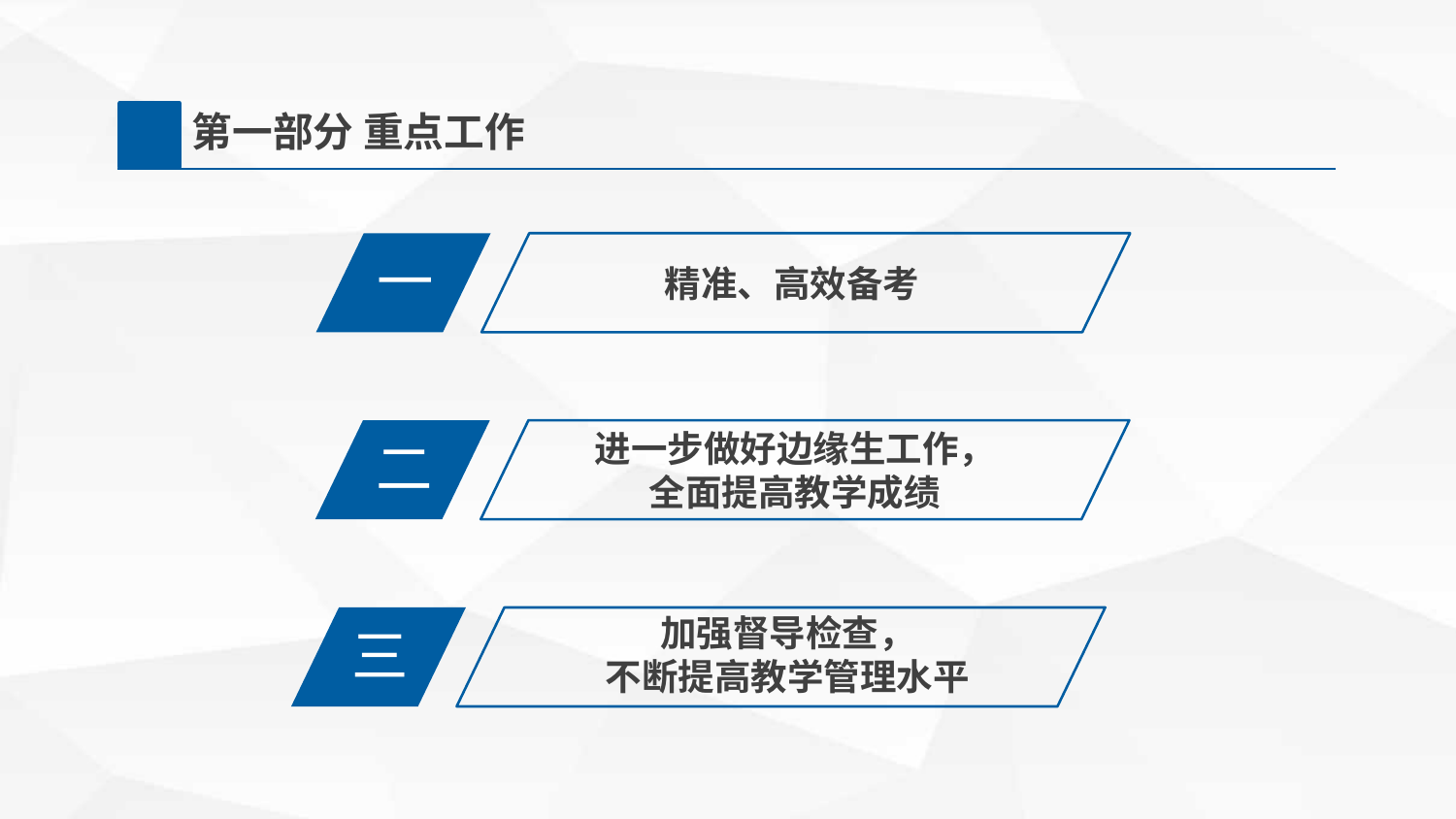

第一部分 重点工作

一

精准、高效备考
进一步做好边缘生工作，
全面提高教学成绩

二
加强督导检查，
不断提高教学管理水平

三